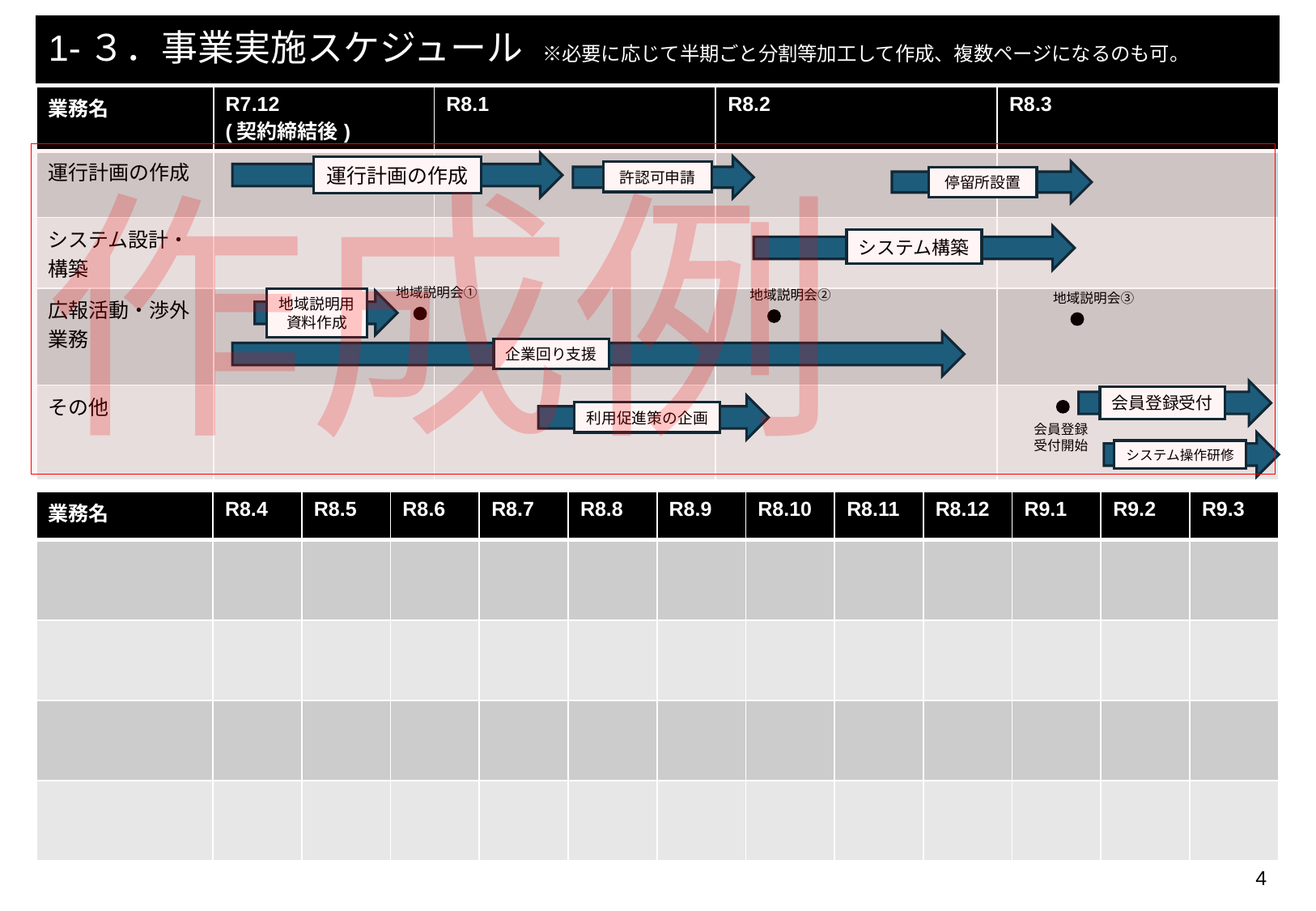

# 1-３．事業実施スケジュール　※必要に応じて半期ごと分割等加工して作成、複数ページになるのも可。
| 業務名 | R7.12 (契約締結後) | R8.1 | R8.2 | R8.3 |
| --- | --- | --- | --- | --- |
| 運行計画の作成 |  |  |  |  |
| システム設計・構築 |  |  |  |  |
| 広報活動・渉外業務 |  |  |  |  |
| その他 |  |  |  |  |
作成例

運行計画の作成

許認可申請

停留所設置

システム構築
地域説明会①

地域説明会②

地域説明会③

地域説明用資料作成

企業回り支援

会員登録受付

利用促進策の企画

会員登録受付開始

システム操作研修
| 業務名 | R8.4 | R8.5 | R8.6 | R8.7 | R8.8 | R8.9 | R8.10 | R8.11 | R8.12 | R9.1 | R9.2 | R9.3 |
| --- | --- | --- | --- | --- | --- | --- | --- | --- | --- | --- | --- | --- |
|  |  |  |  |  |  |  |  |  |  |  |  |  |
|  |  |  |  |  |  |  |  |  |  |  |  |  |
|  |  |  |  |  |  |  |  |  |  |  |  |  |
|  |  |  |  |  |  |  |  |  |  |  |  |  |
4